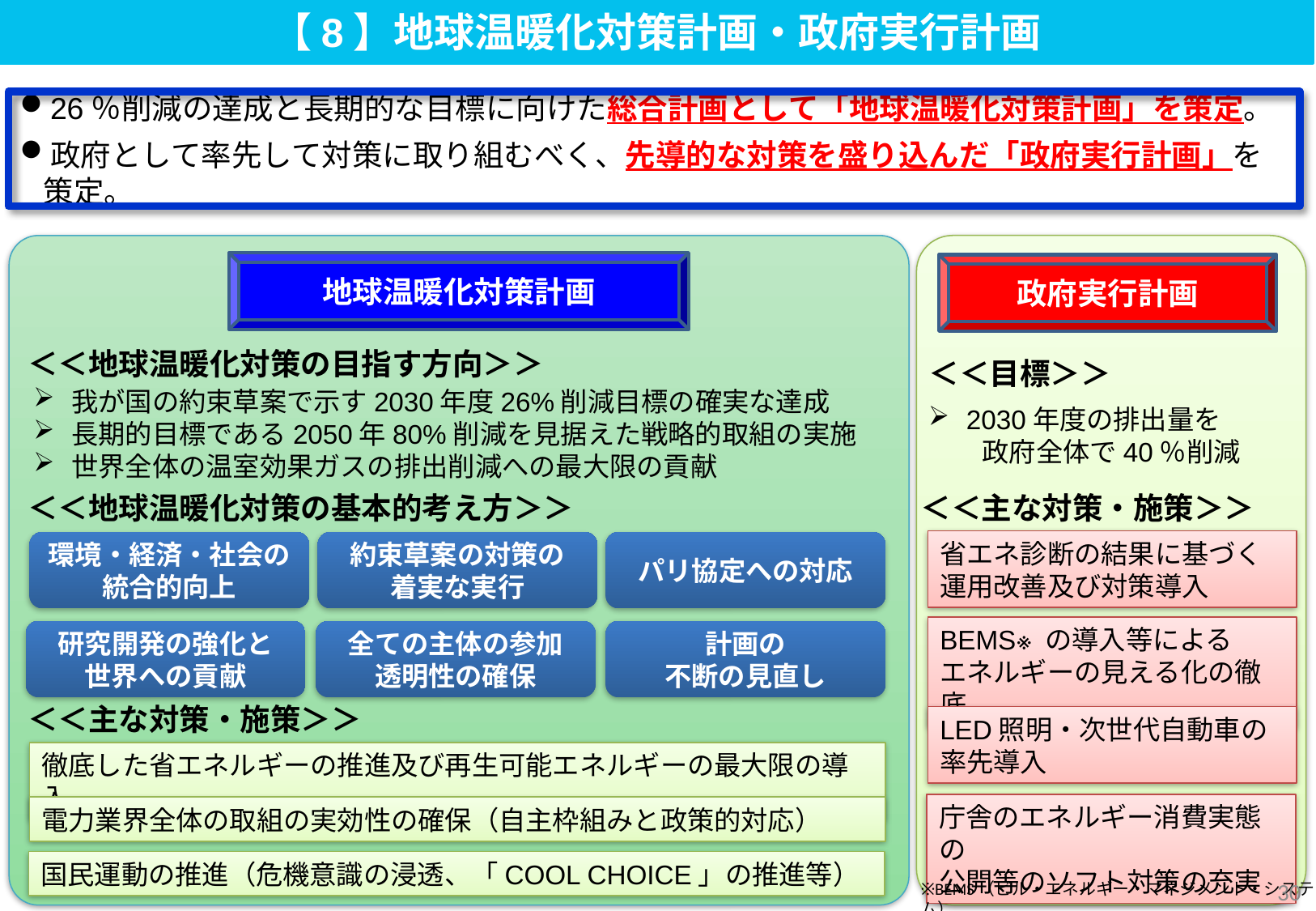

【8】地球温暖化対策計画・政府実行計画

26％削減の達成と長期的な目標に向けた総合計画として「地球温暖化対策計画」を策定。
政府として率先して対策に取り組むべく、先導的な対策を盛り込んだ「政府実行計画」を策定。

地球温暖化対策計画
政府実行計画
＜＜地球温暖化対策の目指す方向＞＞
＜＜目標＞＞
我が国の約束草案で示す2030年度26%削減目標の確実な達成
長期的目標である2050年80%削減を見据えた戦略的取組の実施
世界全体の温室効果ガスの排出削減への最大限の貢献
2030年度の排出量を
　　政府全体で40％削減
＜＜地球温暖化対策の基本的考え方＞＞
＜＜主な対策・施策＞＞
省エネ診断の結果に基づく
運用改善及び対策導入
環境・経済・社会の
統合的向上
約束草案の対策の
着実な実行
パリ協定への対応
BEMS※の導入等による
エネルギーの見える化の徹底
研究開発の強化と
世界への貢献
全ての主体の参加
透明性の確保
計画の
不断の見直し
＜＜主な対策・施策＞＞
LED照明・次世代自動車の
率先導入
徹底した省エネルギーの推進及び再生可能エネルギーの最大限の導入
庁舎のエネルギー消費実態の
公開等のソフト対策の充実
電力業界全体の取組の実効性の確保（自主枠組みと政策的対応）
国民運動の推進（危機意識の浸透、「COOL CHOICE」の推進等）
30
※BEMS（ビル・エネルギー・マネジメント・システム）